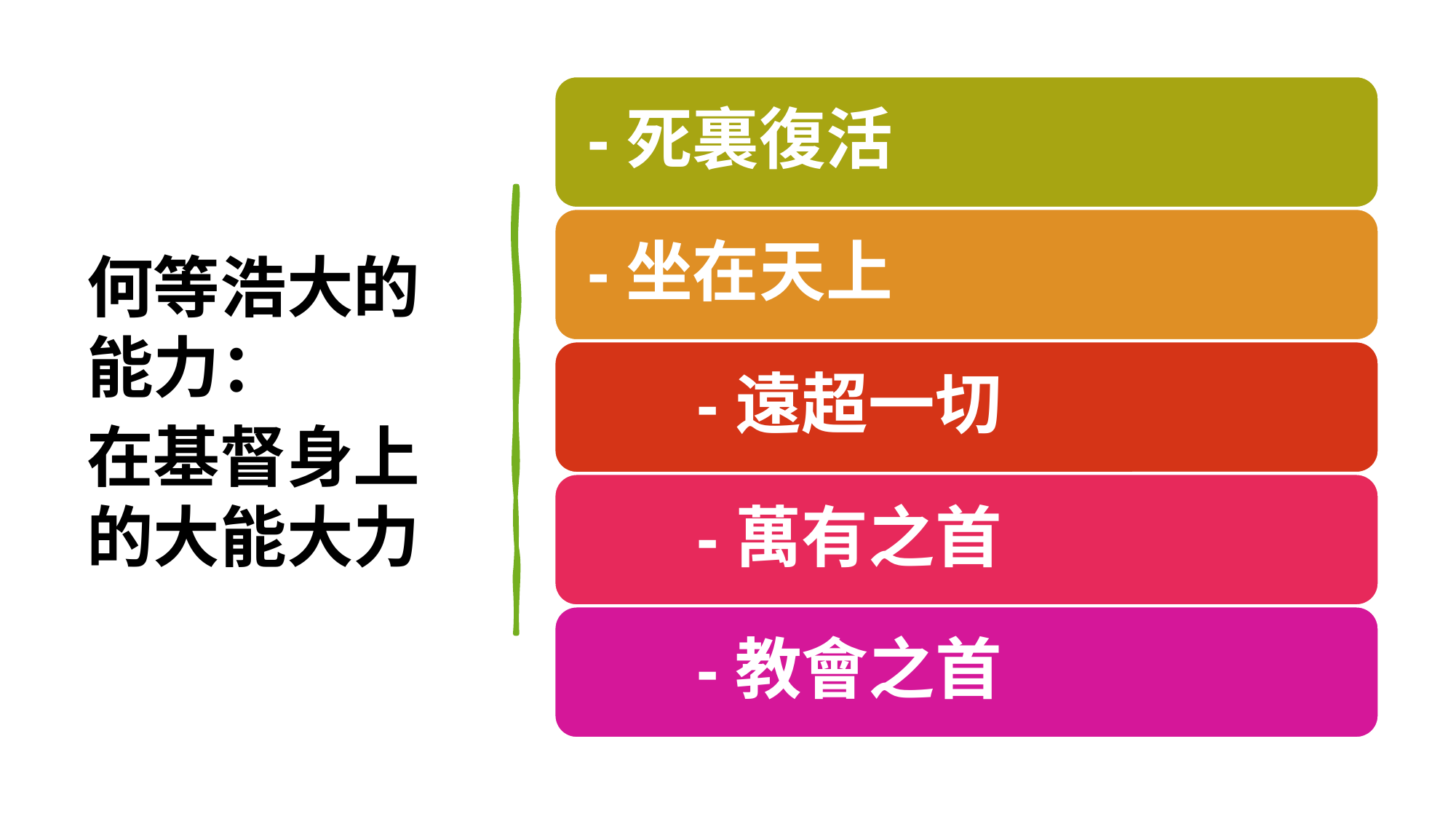

-死裏復活
-坐在天上
	-遠超一切
	-萬有之首
	-教會之首
何等浩大的能力：
在基督身上的大能大力